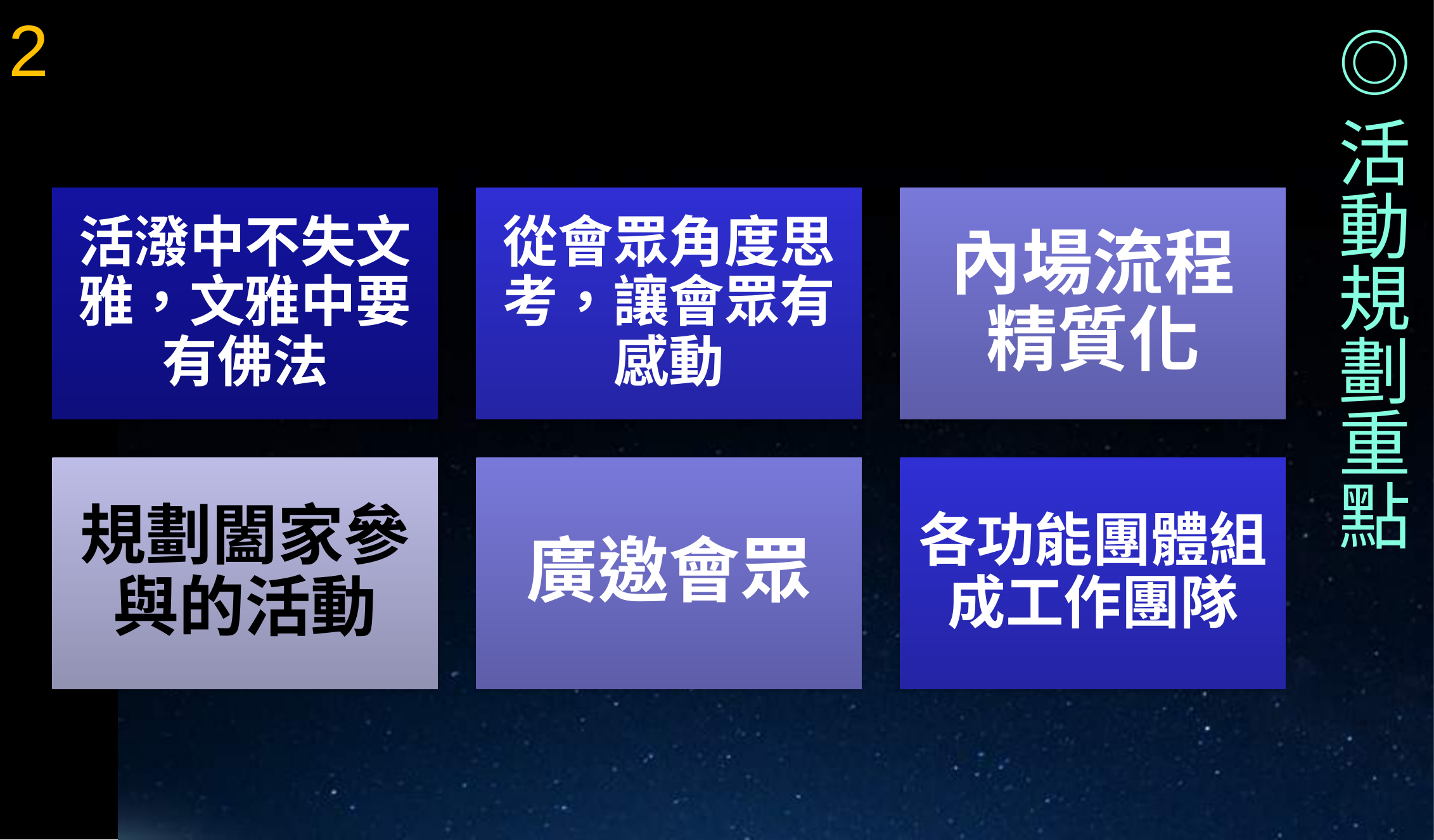

2
# ◎活動規劃重點
活潑中不失文雅，文雅中要有佛法
從會眾角度思考，讓會眾有感動
內場流程精質化
規劃闔家參與的活動
廣邀會眾
各功能團體組成工作團隊